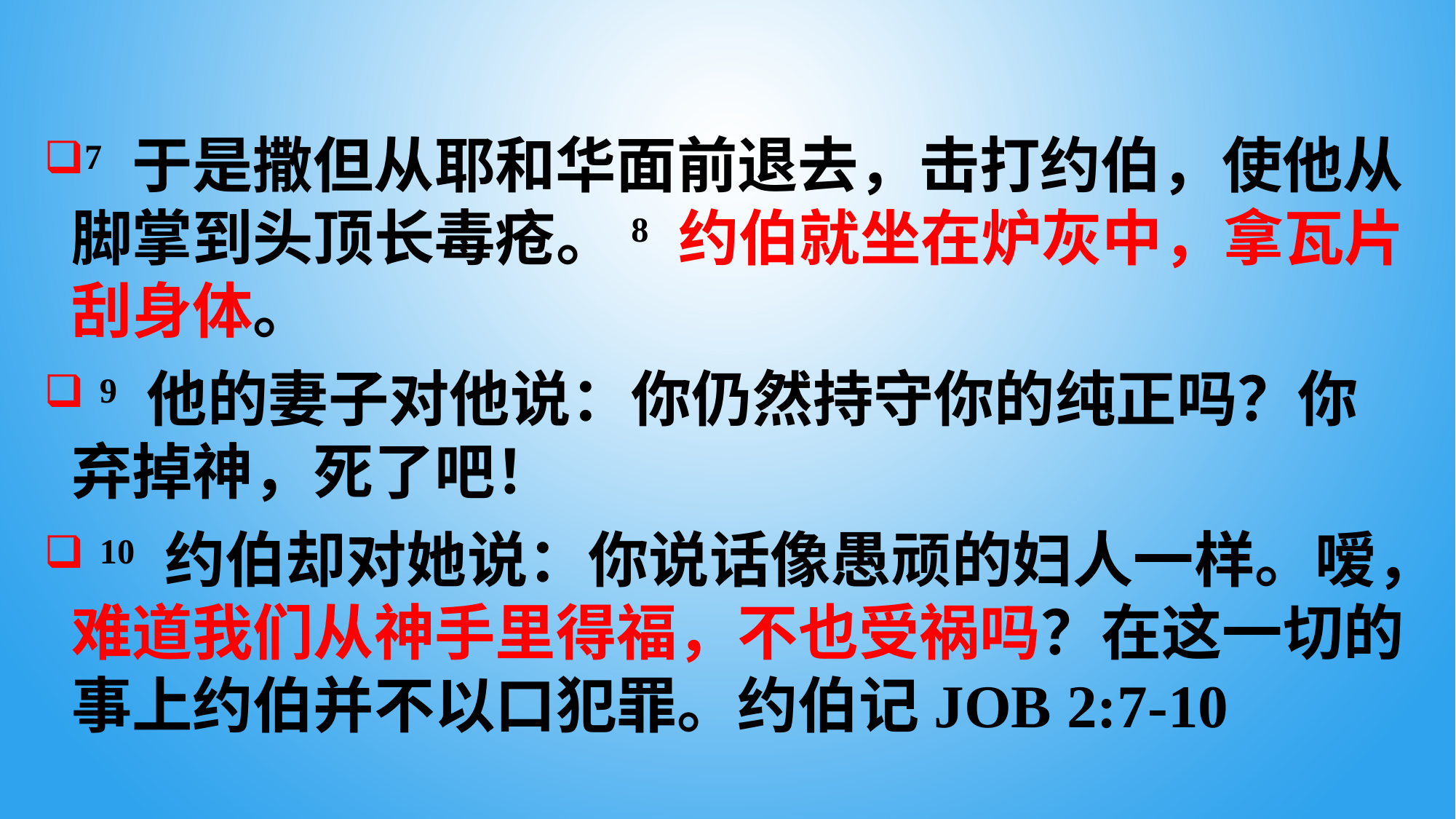

7 于是撒但从耶和华面前退去，击打约伯，使他从脚掌到头顶长毒疮。8 约伯就坐在炉灰中，拿瓦片刮身体。
 9 他的妻子对他说：你仍然持守你的纯正吗？你弃掉神，死了吧！
 10 约伯却对她说：你说话像愚顽的妇人一样。嗳，难道我们从神手里得福，不也受祸吗？在这一切的事上约伯并不以口犯罪。约伯记job 2:7-10